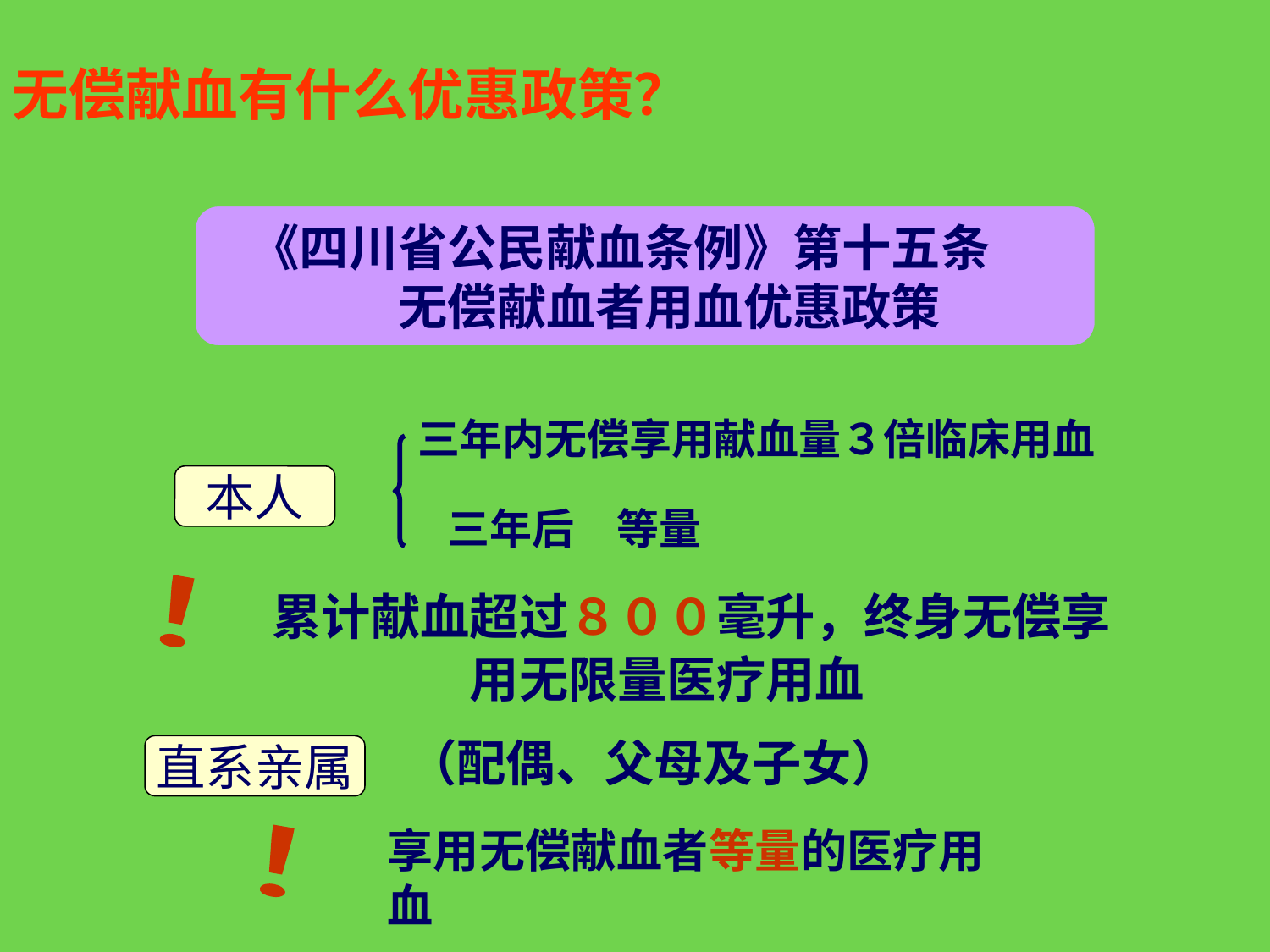

无偿献血有什么优惠政策？
《四川省公民献血条例》第十五条
　无偿献血者用血优惠政策
三年内无偿享用献血量３倍临床用血

本人
三年后　等量
！
累计献血超过８００毫升，终身无偿享
　　　　用无限量医疗用血
（配偶、父母及子女）

直系亲属
享用无偿献血者等量的医疗用血

！